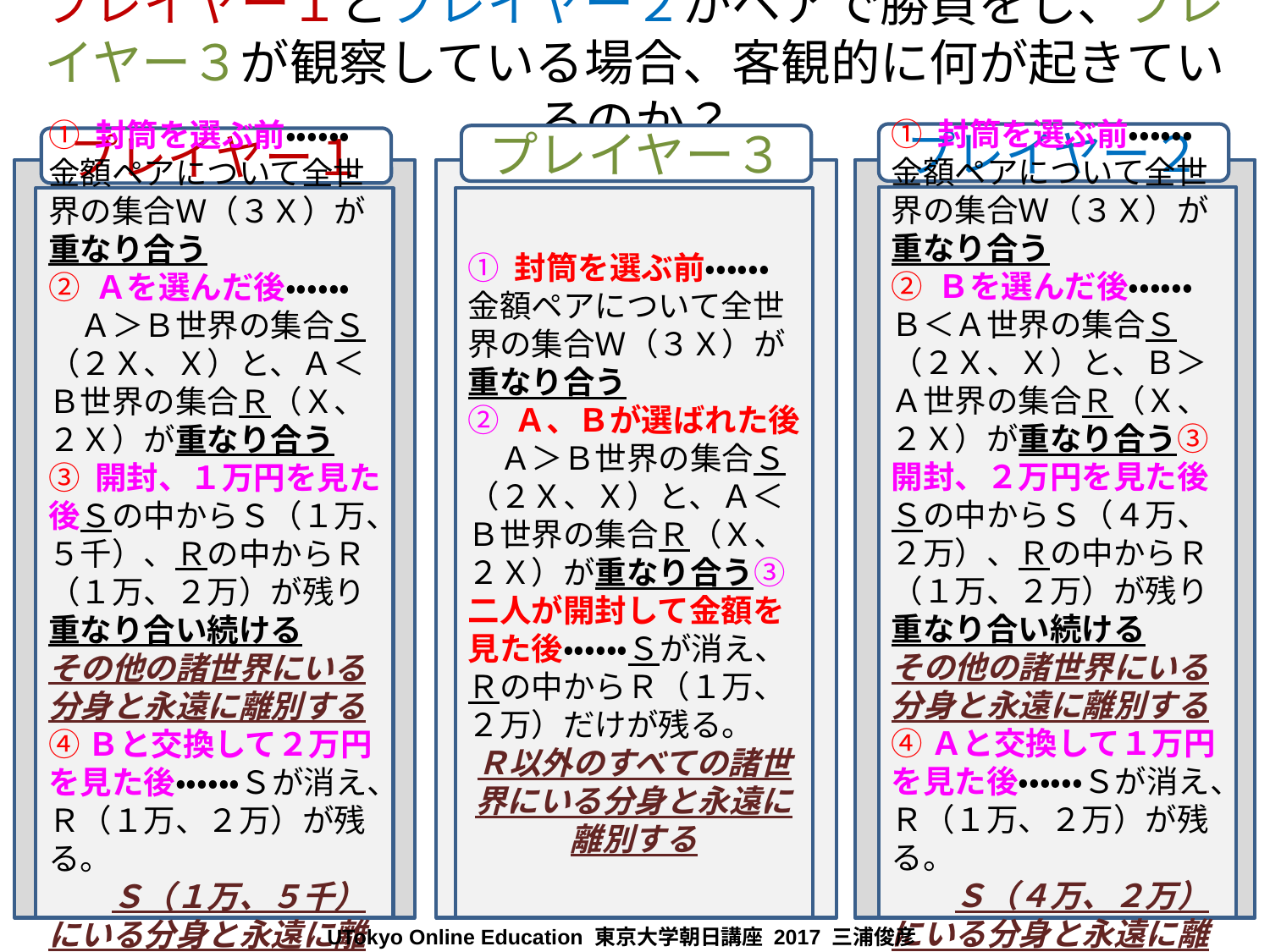

# プレイヤー１とプレイヤー２がペアで勝負をし、プレイヤー３が観察している場合、客観的に何が起きているのか？
プレイヤー２
プレイヤー３
プレイヤー１

① 封筒を選ぶ前・・・・・・金額ペアについて全世界の集合Ｗ（３Ｘ）が重なり合う
➁ Ｂを選んだ後・・・・・・Ｂ＜Ａ世界の集合Ｓ（２Ｘ、Ｘ）と、Ｂ＞Ａ世界の集合Ｒ（Ｘ、２Ｘ）が重なり合う③ 開封、２万円を見た後Ｓの中からＳ（４万、２万）、Ｒの中からＲ（１万、２万）が残り重なり合い続ける
その他の諸世界にいる分身と永遠に離別する
④Ａと交換して１万円を見た後・・・・・・Ｓが消え、Ｒ（１万、２万）が残る。
　　Ｓ（４万、２万）にいる分身と永遠に離別する
① 封筒を選ぶ前・・・・・・金額ペアについて全世界の集合Ｗ（３Ｘ）が重なり合う
➁ Ａを選んだ後・・・・・・　Ａ＞Ｂ世界の集合Ｓ（２Ｘ、Ｘ）と、Ａ＜Ｂ世界の集合Ｒ（Ｘ、２Ｘ）が重なり合う
③ 開封、１万円を見た後Ｓの中からＳ（１万、５千）、Ｒの中からＲ（１万、２万）が残り重なり合い続ける
その他の諸世界にいる分身と永遠に離別する
④Ｂと交換して２万円を見た後・・・・・・Ｓが消え、Ｒ（１万、２万）が残る。
　　Ｓ（１万、５千）にいる分身と永遠に離別する
① 封筒を選ぶ前・・・・・・金額ペアについて全世界の集合Ｗ（３Ｘ）が重なり合う
➁ Ａ、Ｂが選ばれた後　Ａ＞Ｂ世界の集合Ｓ（２Ｘ、Ｘ）と、Ａ＜Ｂ世界の集合Ｒ（Ｘ、２Ｘ）が重なり合う③二人が開封して金額を見た後・・・・・・Ｓが消え、Ｒの中からＲ（１万、２万）だけが残る。
Ｒ以外のすべての諸世界にいる分身と永遠に離別する
UTokyo Online Education 東京大学朝日講座 2017 三浦俊彦　CC BY-NC-ND